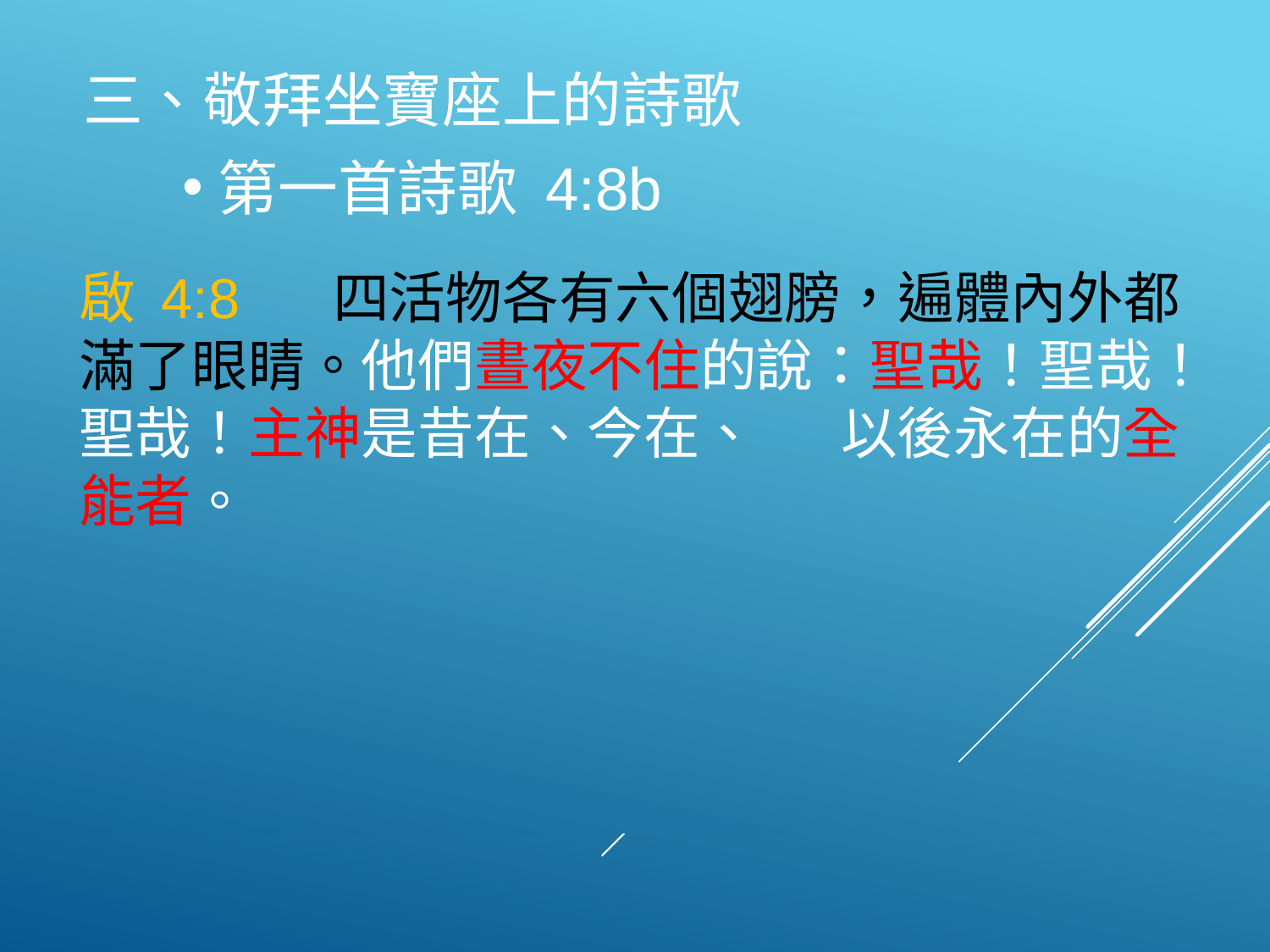

三、敬拜坐寶座上的詩歌

第一首詩歌 4:8b
啟 4:8	四活物各有六個翅膀，遍體內外都滿了眼睛。他們晝夜不住的說：聖哉！聖哉！聖哉！主神是昔在、今在、	以後永在的全能者。